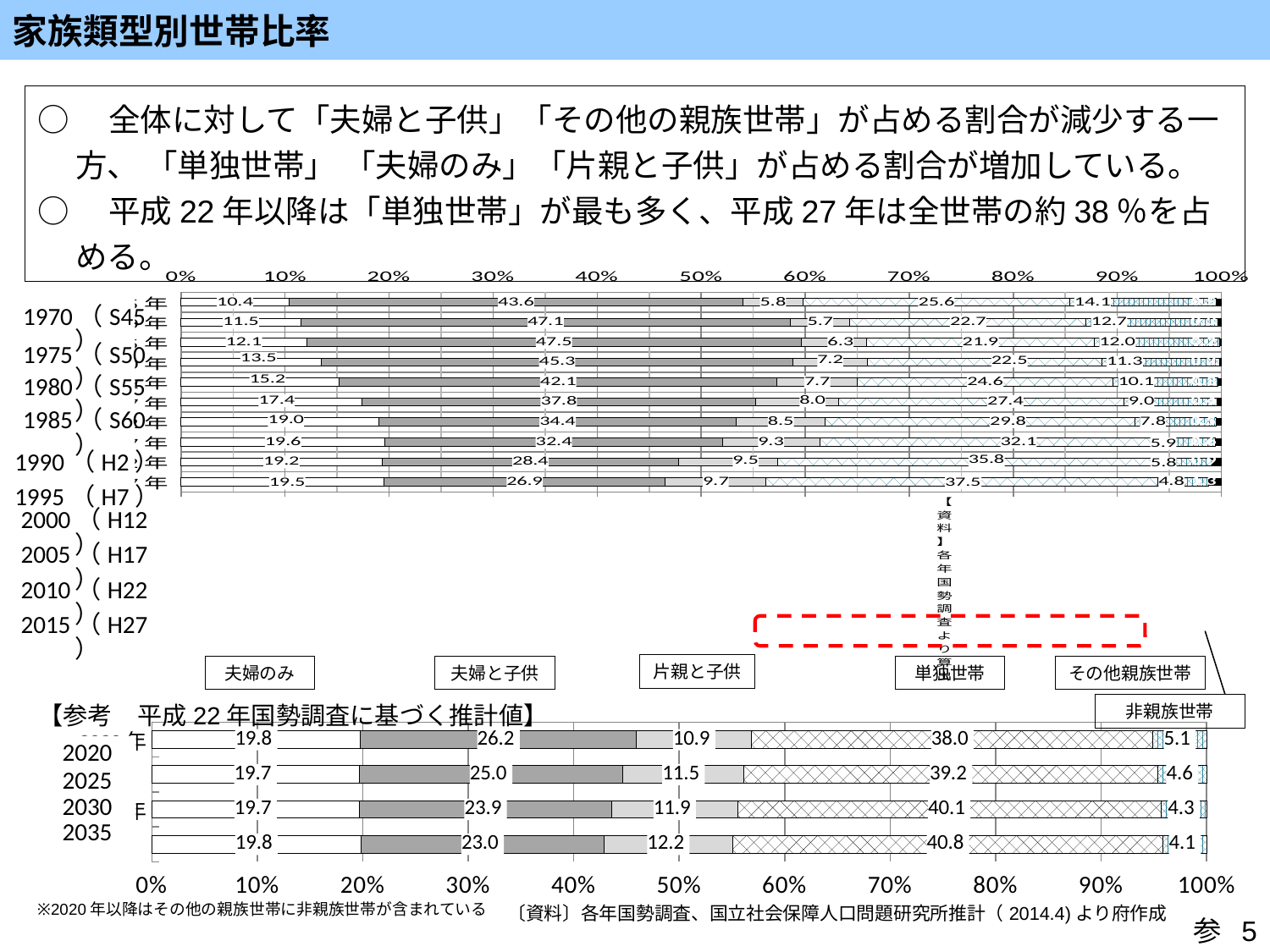

家族類型別世帯比率
○　全体に対して「夫婦と子供」「その他の親族世帯」が占める割合が減少する一方、 「単独世帯」 「夫婦のみ」「片親と子供」が占める割合が増加している。
○　平成22年以降は「単独世帯」が最も多く、平成27年は全世帯の約38％を占める。

### Chart

| Category | 夫婦のみ | 夫婦と子供 | 片親と子供 | 単独世帯 | その他の親族世帯 | 非親族世帯 |
|---|---|---|---|---|---|---|
| 27年 | 19.49369660025505 | 26.903735439681242 | 9.689516825696751 | 37.53061485422391 | 4.845753706639963 | 1.2576940676151562 |
| 22年 | 19.230220970010297 | 28.410796073213596 | 9.511338304110163 | 35.77839859450487 | 5.750587388469426 | 0.9048515685096484 |
| 17年 | 19.6226082989634 | 32.42806968096914 | 9.341158967334923 | 32.077542623182296 | 5.9228099648163965 | 0.6078104647338197 |
| 12年 | 19.0 | 34.4 | 8.5 | 29.8 | 7.8 | 0.5 |
| 7年 | 17.4 | 37.8 | 8.0 | 27.4 | 9.0 | 0.4 |
| 平成2年 | 15.2 | 42.1 | 7.7 | 24.6 | 10.1 | 0.3 |
| 60年 | 13.5 | 45.3 | 7.2 | 22.5 | 11.3 | 0.2 |
| 55年 | 12.1 | 47.5 | 6.3 | 21.9 | 12.0 | 0.2 |
| 50年 | 11.5 | 47.1 | 5.7 | 22.7 | 12.7 | 0.3 |
| 昭和45年 | 10.4 | 43.6 | 5.8 | 25.6 | 14.1 | 0.5 |
1970（S45）
1975（S50）
1980（S55）
1985（S60）
1990（H2）
1995（H7）
2000（H12）
2005（H17）
2010（H22）

2015（H27）
片親と子供
夫婦のみ
夫婦と子供
単独世帯
その他親族世帯
【参考　平成22年国勢調査に基づく推計値】
非親族世帯

### Chart

| Category | 夫婦のみ | 夫婦と子供 | 片親と子供 | 単独世帯 | その他 |
|---|---|---|---|---|---|
| 2020年 | 19.7939884876949 | 26.152065544766423 | 10.937261538501899 | 38.02295892174536 | 5.093725507291415 |
| 2025年 | 19.654434419269116 | 25.00429461071531 | 11.502136617167137 | 39.20284717560064 | 4.636287177247805 |
| 2030年 | 19.672367623848157 | 23.933549147627755 | 11.920812749899337 | 40.140186020925825 | 4.3330844576989085 |
| 2035年 | 19.849820256612016 | 23.0187948776254 | 12.201080388144607 | 40.80395714707969 | 4.126347330538286 |
2020
2025
2030
2035
※2020年以降はその他の親族世帯に非親族世帯が含まれている
〔資料〕各年国勢調査、国立社会保障人口問題研究所推計（2014.4)より府作成
参
5